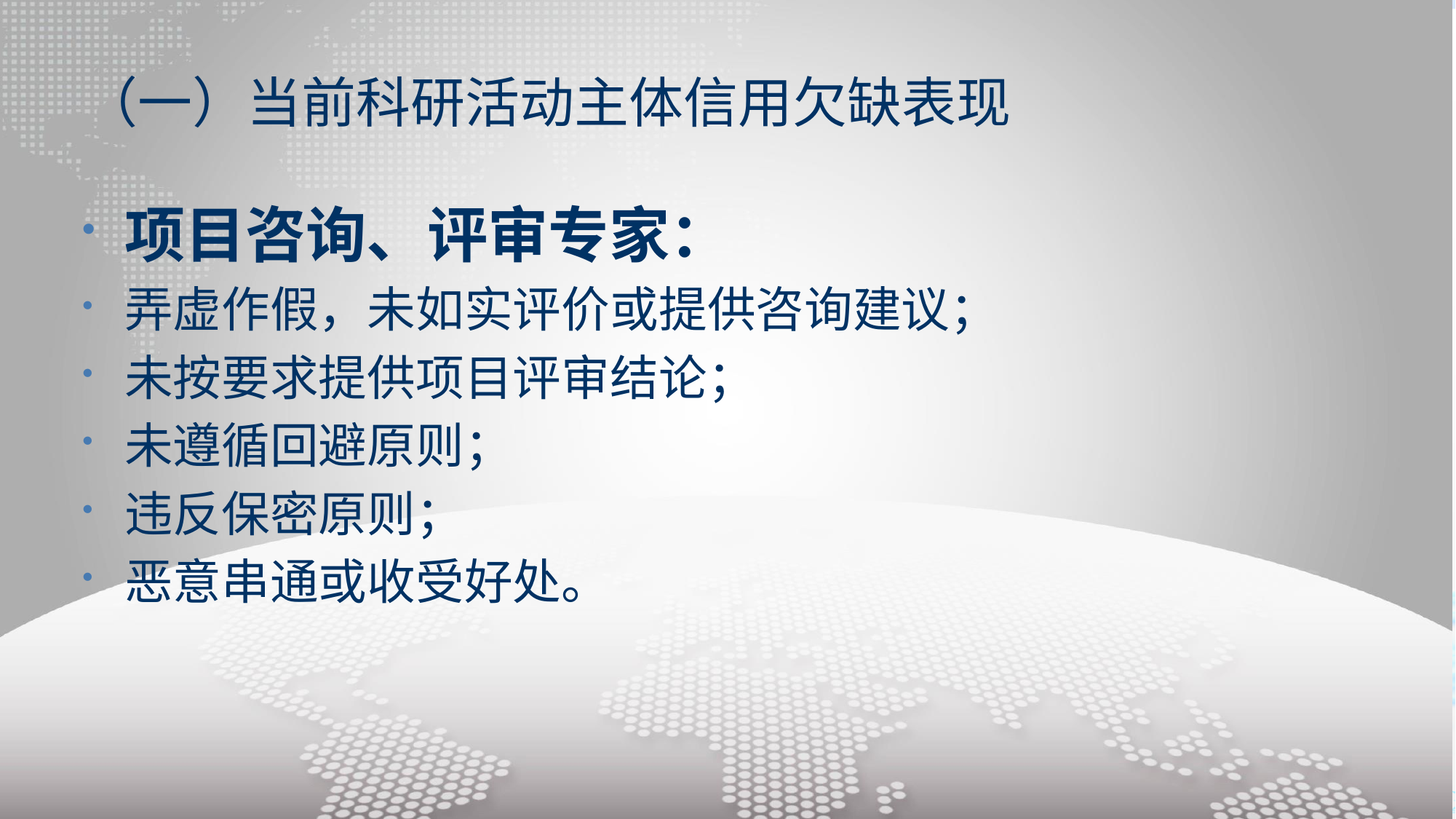

# （一）当前科研活动主体信用欠缺表现
项目咨询、评审专家：
弄虚作假，未如实评价或提供咨询建议；
未按要求提供项目评审结论；
未遵循回避原则；
违反保密原则；
恶意串通或收受好处。